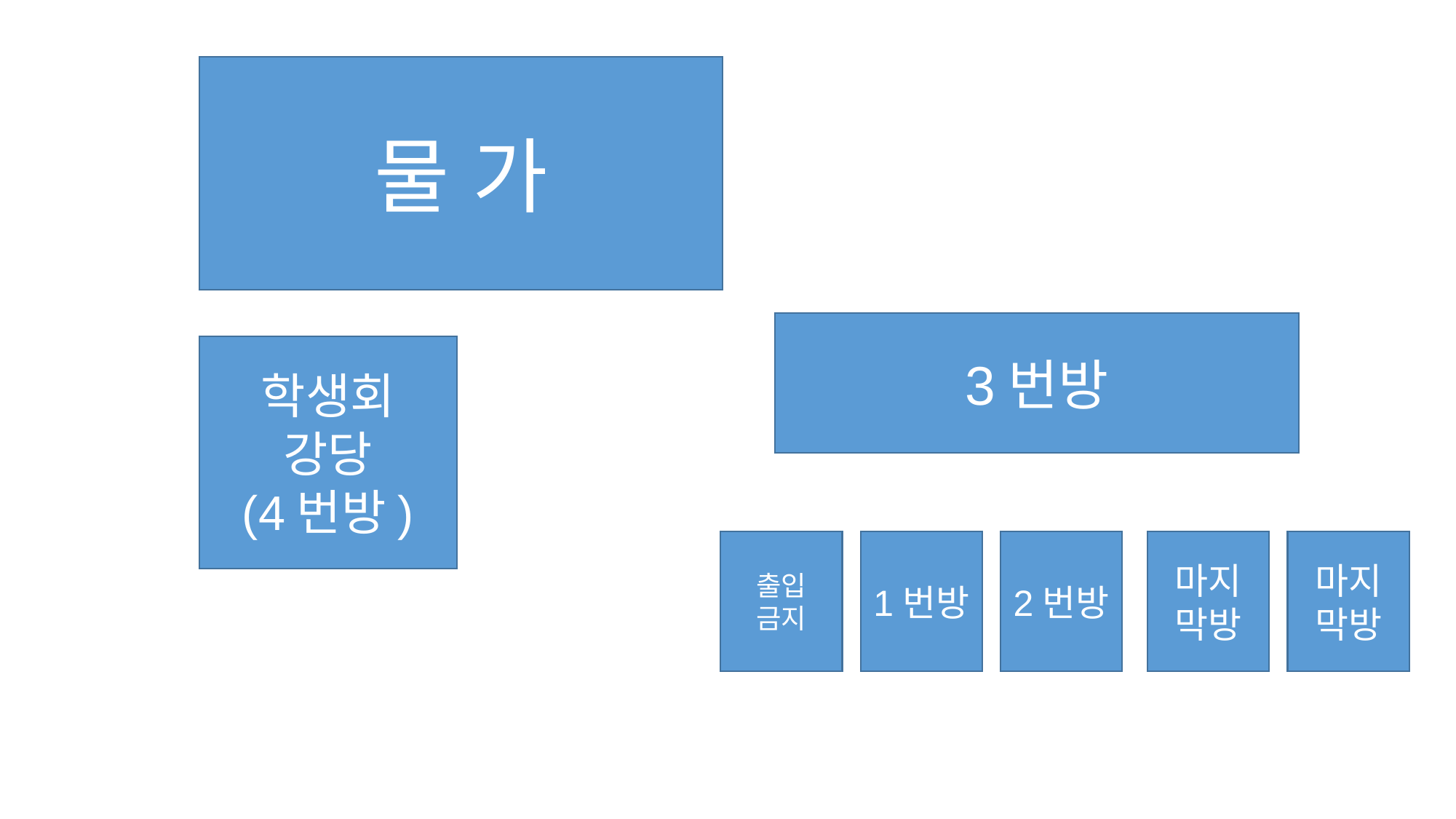

물 가
3번방
학생회
강당
(4번방)
마지막방
마지막방
2번방
출입
금지
1번방